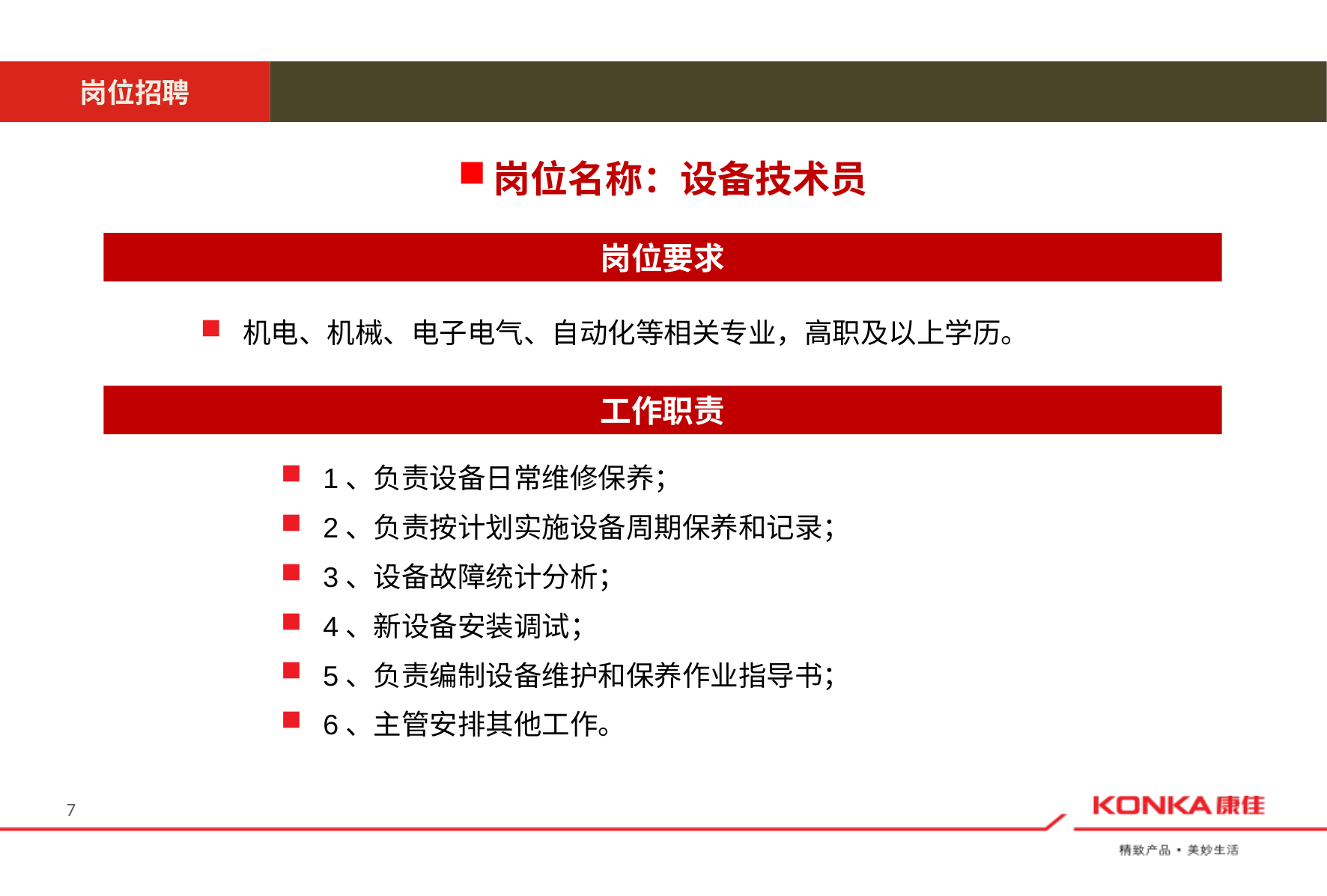

岗位招聘

岗位名称：设备技术员
岗位要求
机电、机械、电子电气、自动化等相关专业，高职及以上学历。
工作职责
1、负责设备日常维修保养；
2、负责按计划实施设备周期保养和记录；
3、设备故障统计分析；
4、新设备安装调试；
5、负责编制设备维护和保养作业指导书；
6、主管安排其他工作。